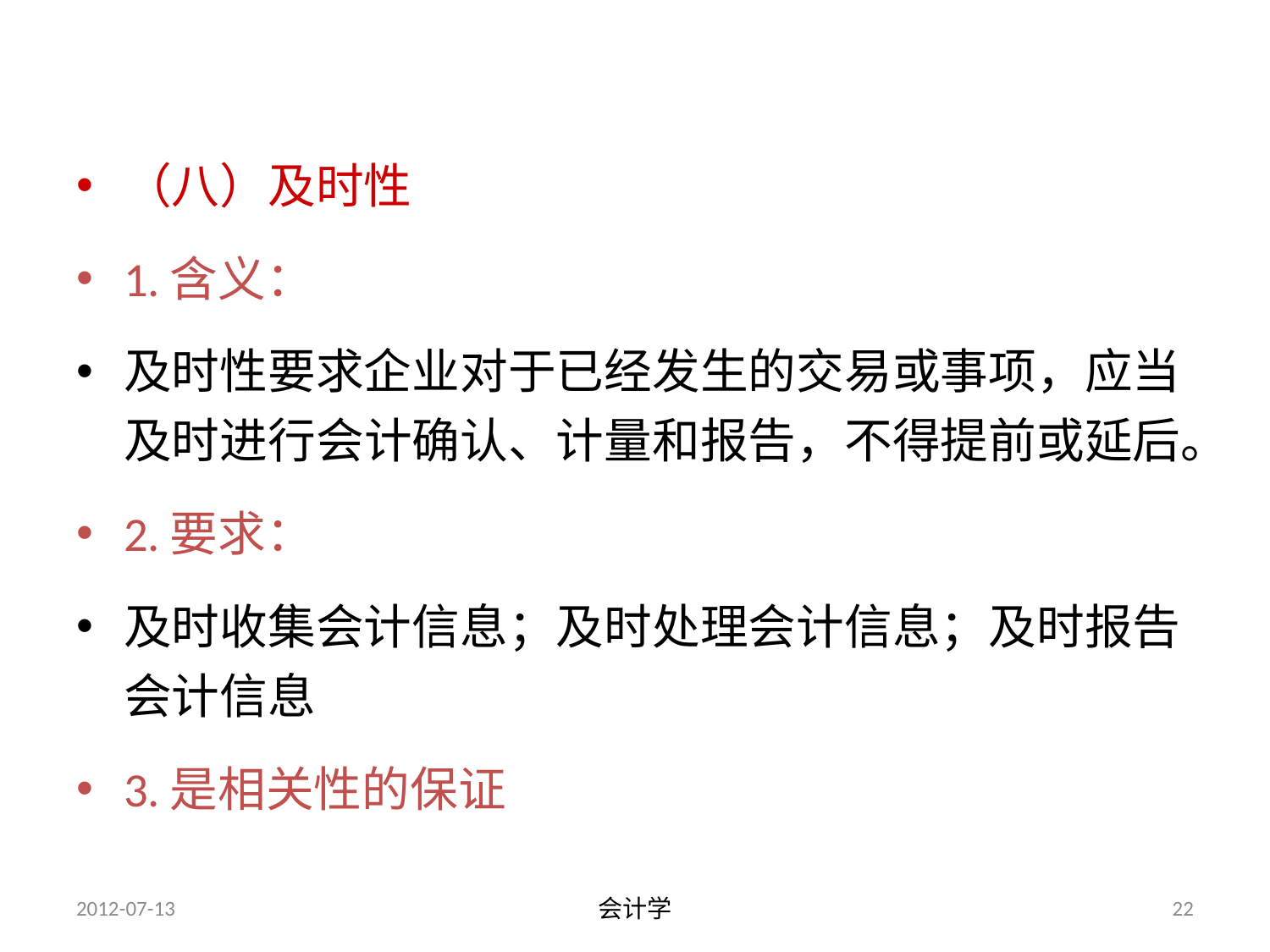

（八）及时性
1.含义：
及时性要求企业对于已经发生的交易或事项，应当及时进行会计确认、计量和报告，不得提前或延后。
2.要求：
及时收集会计信息；及时处理会计信息；及时报告会计信息
3.是相关性的保证
2012-07-13
会计学
22